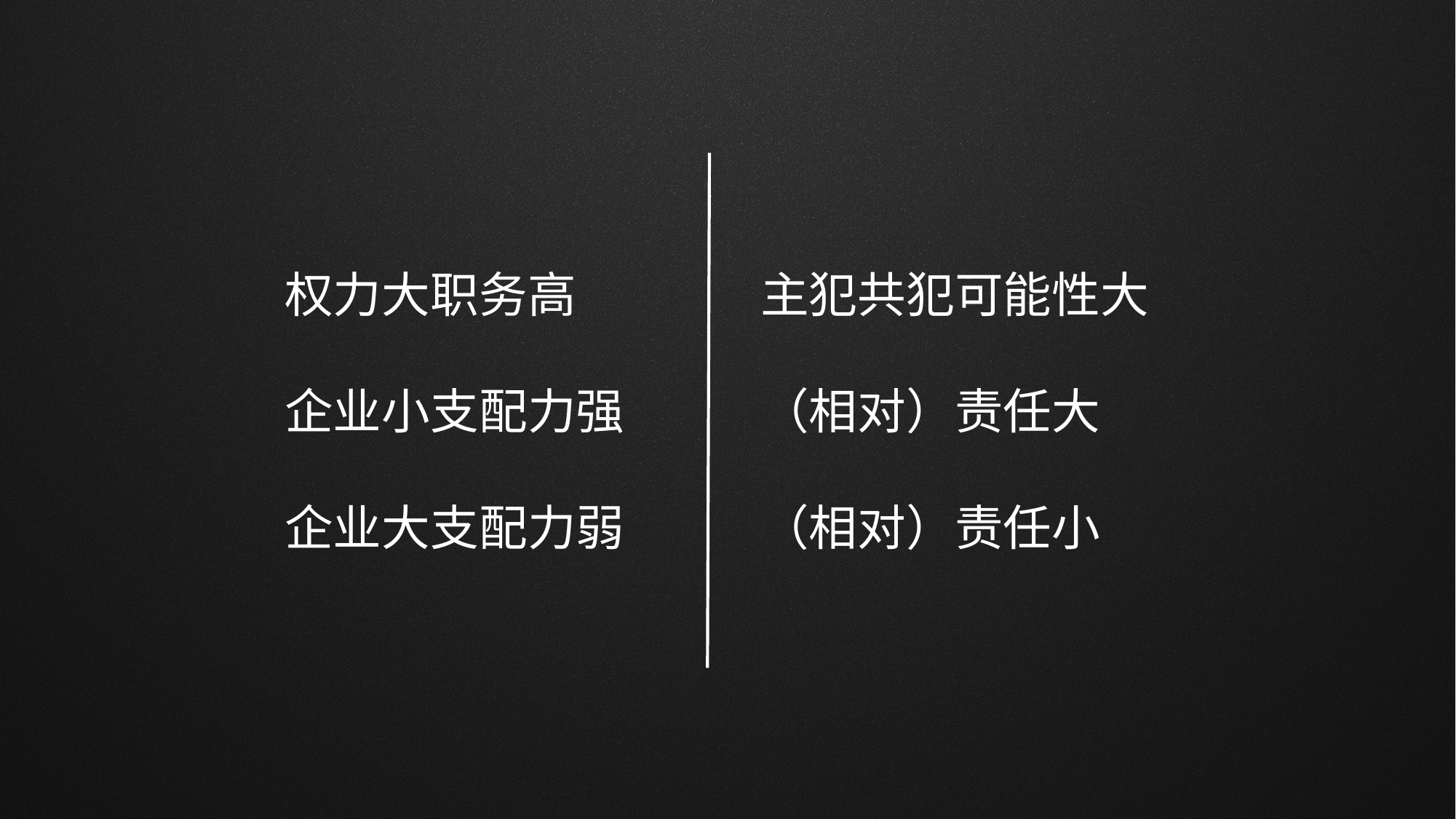

权力大职务高

企业小支配力强

企业大支配力弱
主犯共犯可能性大

（相对）责任大

（相对）责任小